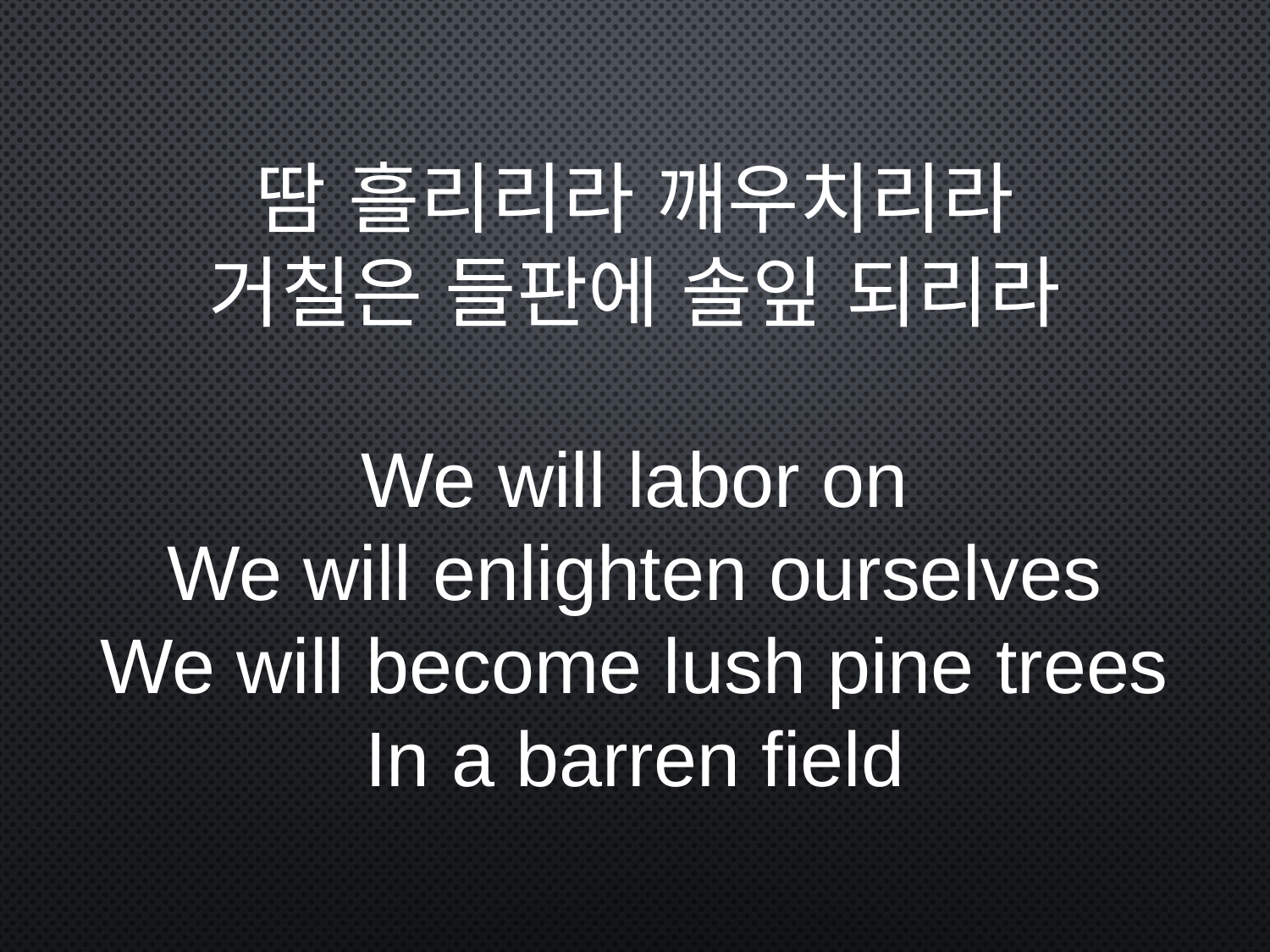

# 땀 흘리리라 깨우치리라 거칠은 들판에 솔잎 되리라 We will labor on We will enlighten ourselves We will become lush pine trees In a barren field